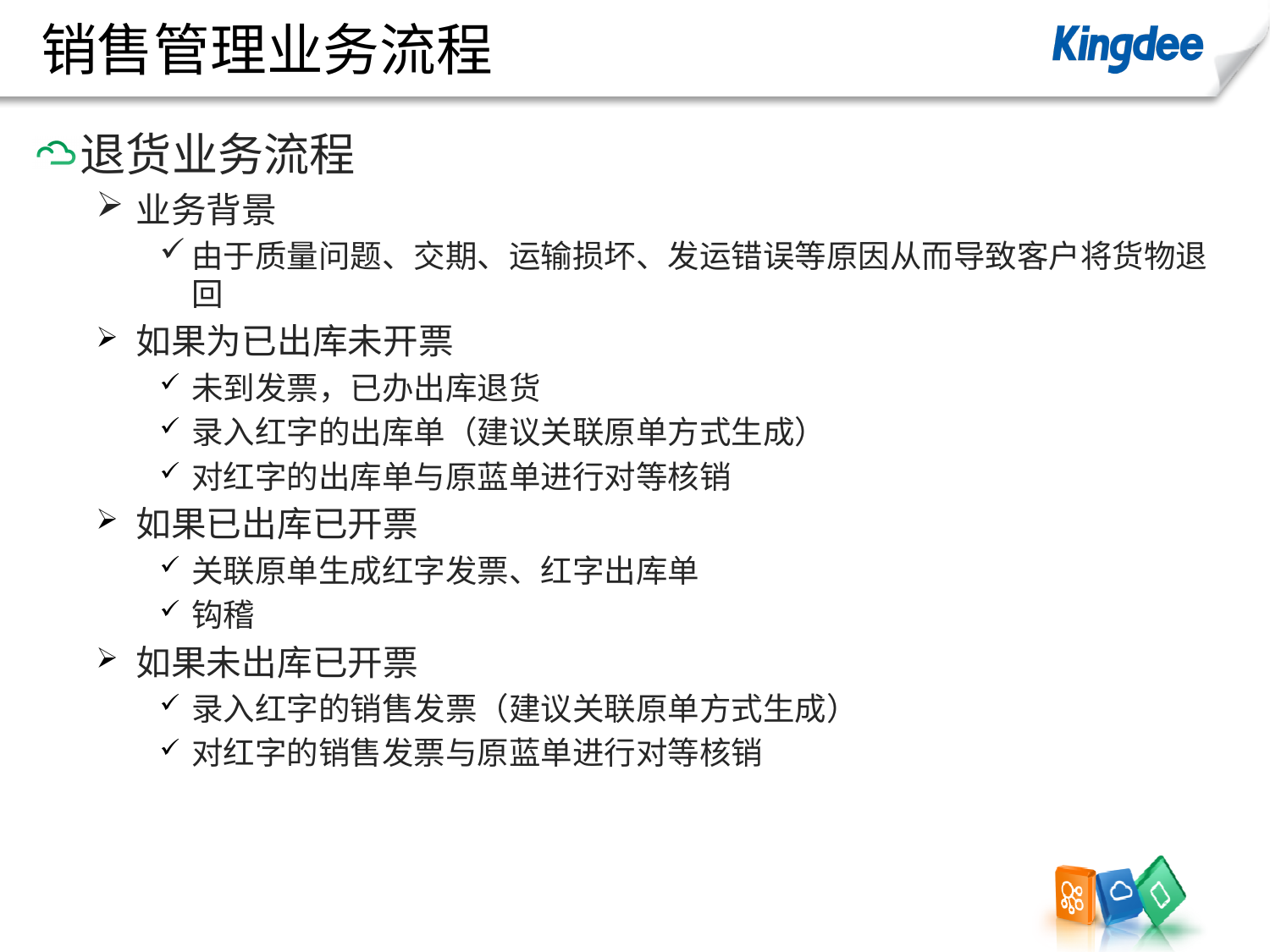

# 销售管理业务流程
退货业务流程
业务背景
由于质量问题、交期、运输损坏、发运错误等原因从而导致客户将货物退回
如果为已出库未开票
未到发票，已办出库退货
录入红字的出库单（建议关联原单方式生成）
对红字的出库单与原蓝单进行对等核销
如果已出库已开票
关联原单生成红字发票、红字出库单
钩稽
如果未出库已开票
录入红字的销售发票（建议关联原单方式生成）
对红字的销售发票与原蓝单进行对等核销